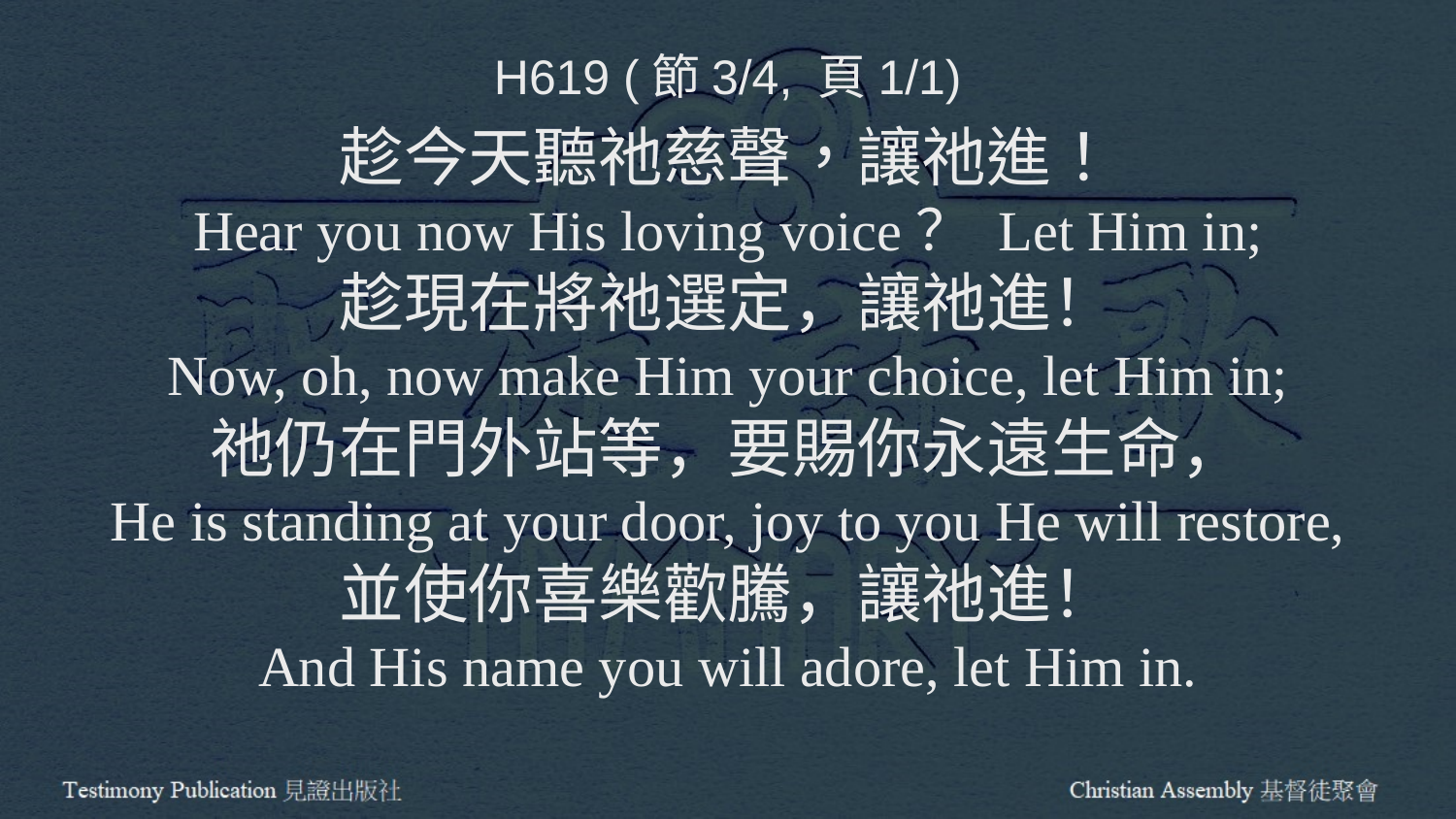

H619 (節3/4, 頁1/1)
趁今天聽祂慈聲，讓祂進！
Hear you now His loving voice？ Let Him in;
趁現在將祂選定，讓祂進！
Now, oh, now make Him your choice, let Him in;
祂仍在門外站等，要賜你永遠生命，
He is standing at your door, joy to you He will restore,
並使你喜樂歡騰，讓祂進！
And His name you will adore, let Him in.